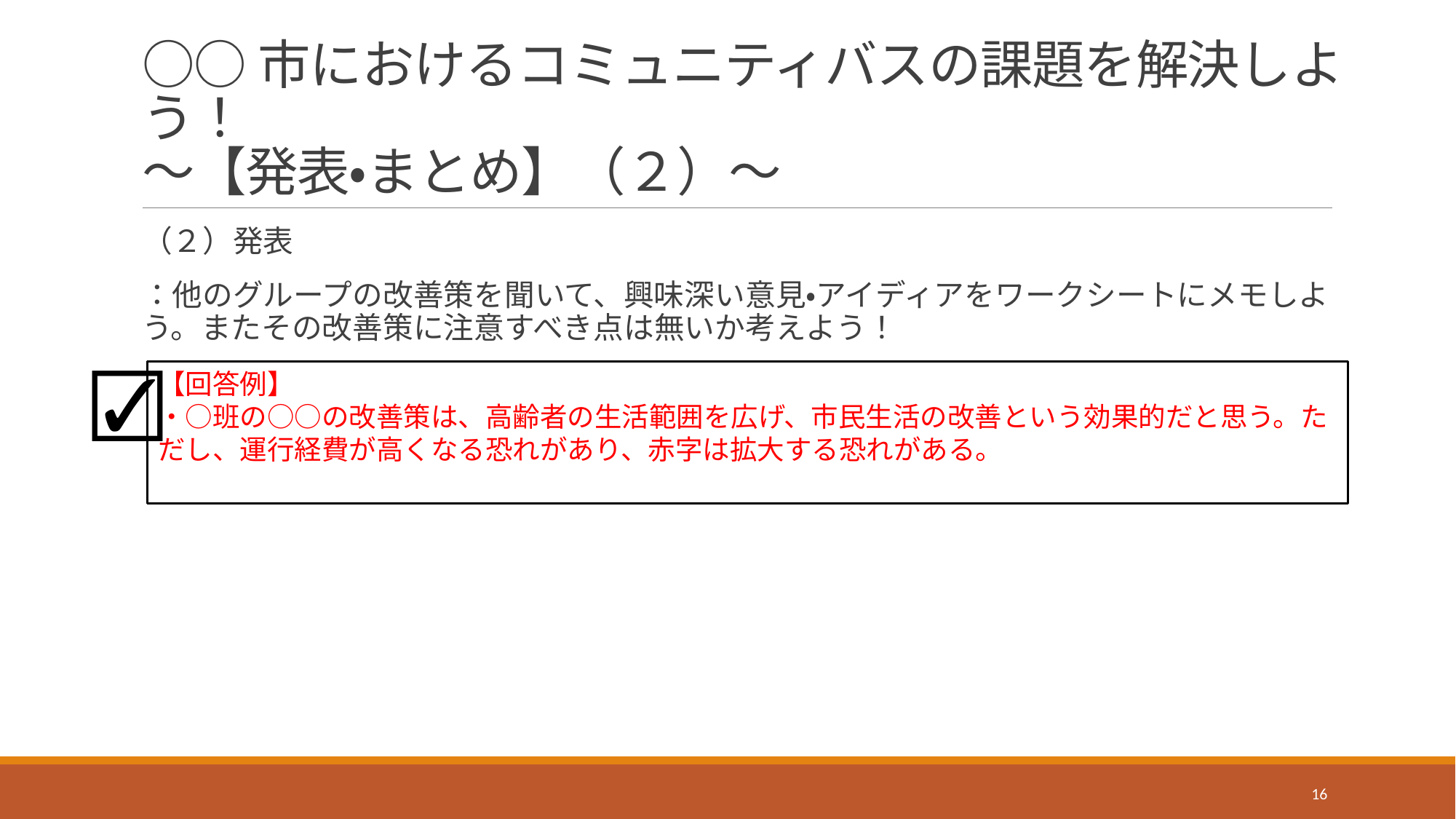

# ○○市におけるコミュニティバスの課題を解決しよう！ ～【発表・まとめ】（２）～
（２）発表
：他のグループの改善策を聞いて、興味深い意見・アイディアをワークシートにメモしよう。またその改善策に注意すべき点は無いか考えよう！

☑
【回答例】
・○班の○○の改善策は、高齢者の生活範囲を広げ、市民生活の改善という効果的だと思う。ただし、運行経費が高くなる恐れがあり、赤字は拡大する恐れがある。

16